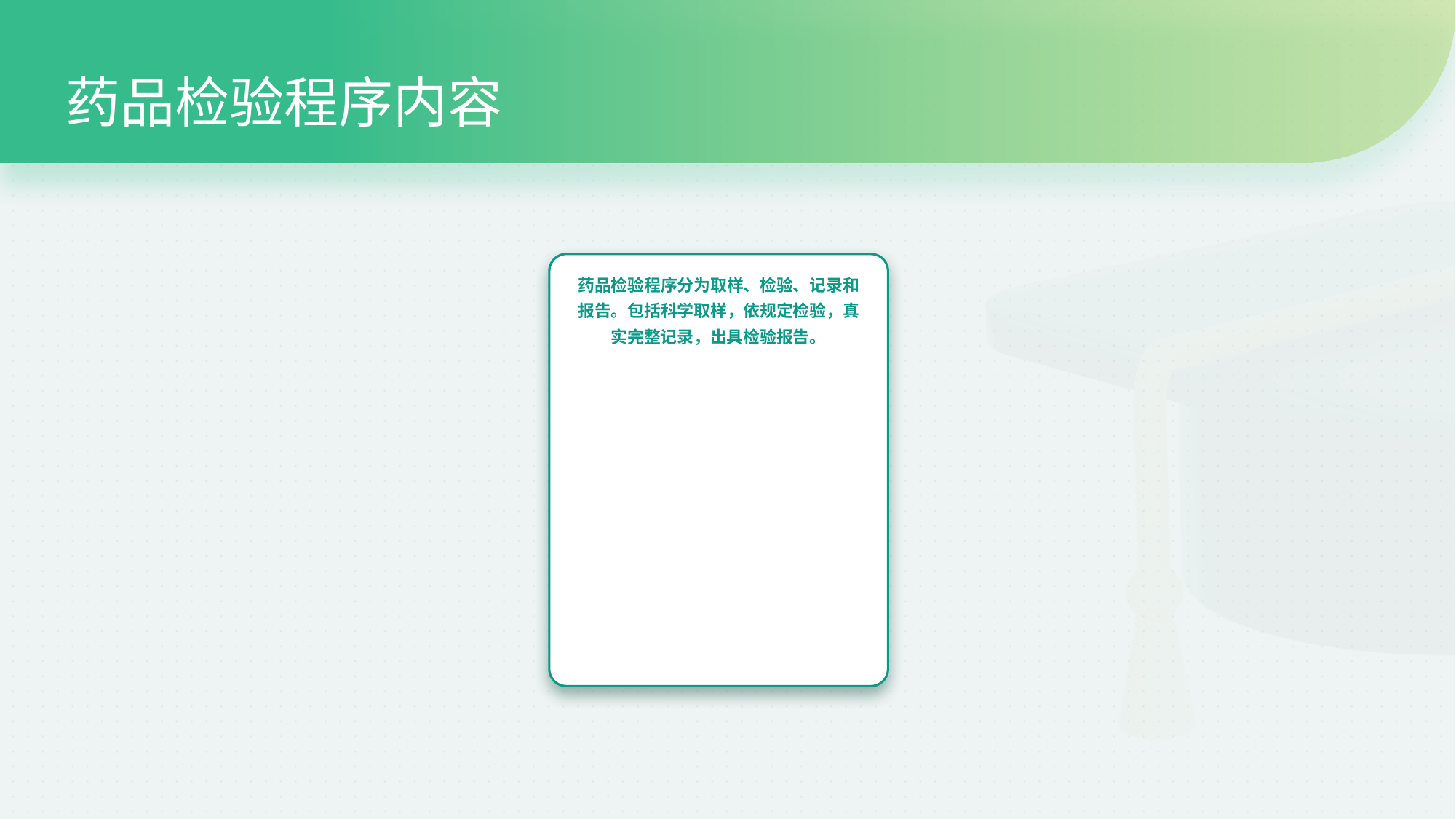

药品检验程序内容
药品检验程序分为取样、检验、记录和报告。包括科学取样，依规定检验，真实完整记录，出具检验报告。